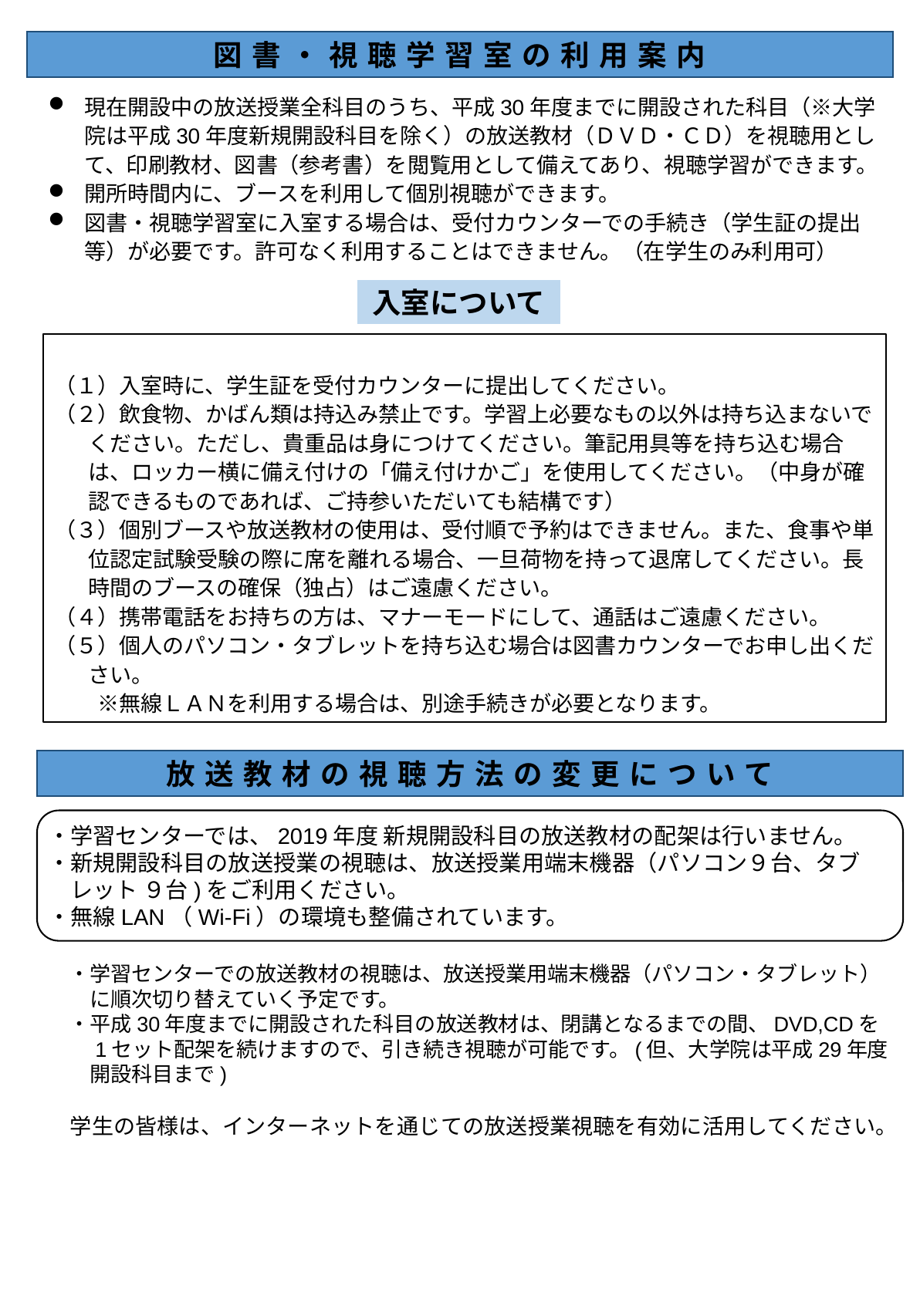

図書・視聴学習室の利用案内
現在開設中の放送授業全科目のうち、平成30年度までに開設された科目（※大学院は平成30年度新規開設科目を除く）の放送教材（ＤＶＤ・ＣＤ）を視聴用として、印刷教材、図書（参考書）を閲覧用として備えてあり、視聴学習ができます。
開所時間内に、ブースを利用して個別視聴ができます。
図書・視聴学習室に入室する場合は、受付カウンターでの手続き（学生証の提出等）が必要です。許可なく利用することはできません。（在学生のみ利用可）
入室について

（１）入室時に、学生証を受付カウンターに提出してください。
（２）飲食物、かばん類は持込み禁止です。学習上必要なもの以外は持ち込まないでください。ただし、貴重品は身につけてください。筆記用具等を持ち込む場合は、ロッカー横に備え付けの「備え付けかご」を使用してください。（中身が確認できるものであれば、ご持参いただいても結構です）
（３）個別ブースや放送教材の使用は、受付順で予約はできません。また、食事や単位認定試験受験の際に席を離れる場合、一旦荷物を持って退席してください。長時間のブースの確保（独占）はご遠慮ください。
（４）携帯電話をお持ちの方は、マナーモードにして、通話はご遠慮ください。
（５）個人のパソコン・タブレットを持ち込む場合は図書カウンターでお申し出ください。
　　※無線ＬＡＮを利用する場合は、別途手続きが必要となります。
放送教材の視聴方法の変更について
・学習センターでは、2019年度 新規開設科目の放送教材の配架は行いません。
・新規開設科目の放送授業の視聴は、放送授業用端末機器（パソコン９台、タブ
　レット ９台)をご利用ください。
・無線LAN（Wi-Fi）の環境も整備されています。
　・学習センターでの放送教材の視聴は、放送授業用端末機器（パソコン・タブレット）
　　に順次切り替えていく予定です。
　・平成30年度までに開設された科目の放送教材は、閉講となるまでの間、DVD,CDを
　　1セット配架を続けますので、引き続き視聴が可能です。(但、大学院は平成29年度
　　開設科目まで)

　学生の皆様は、インターネットを通じての放送授業視聴を有効に活用してください。